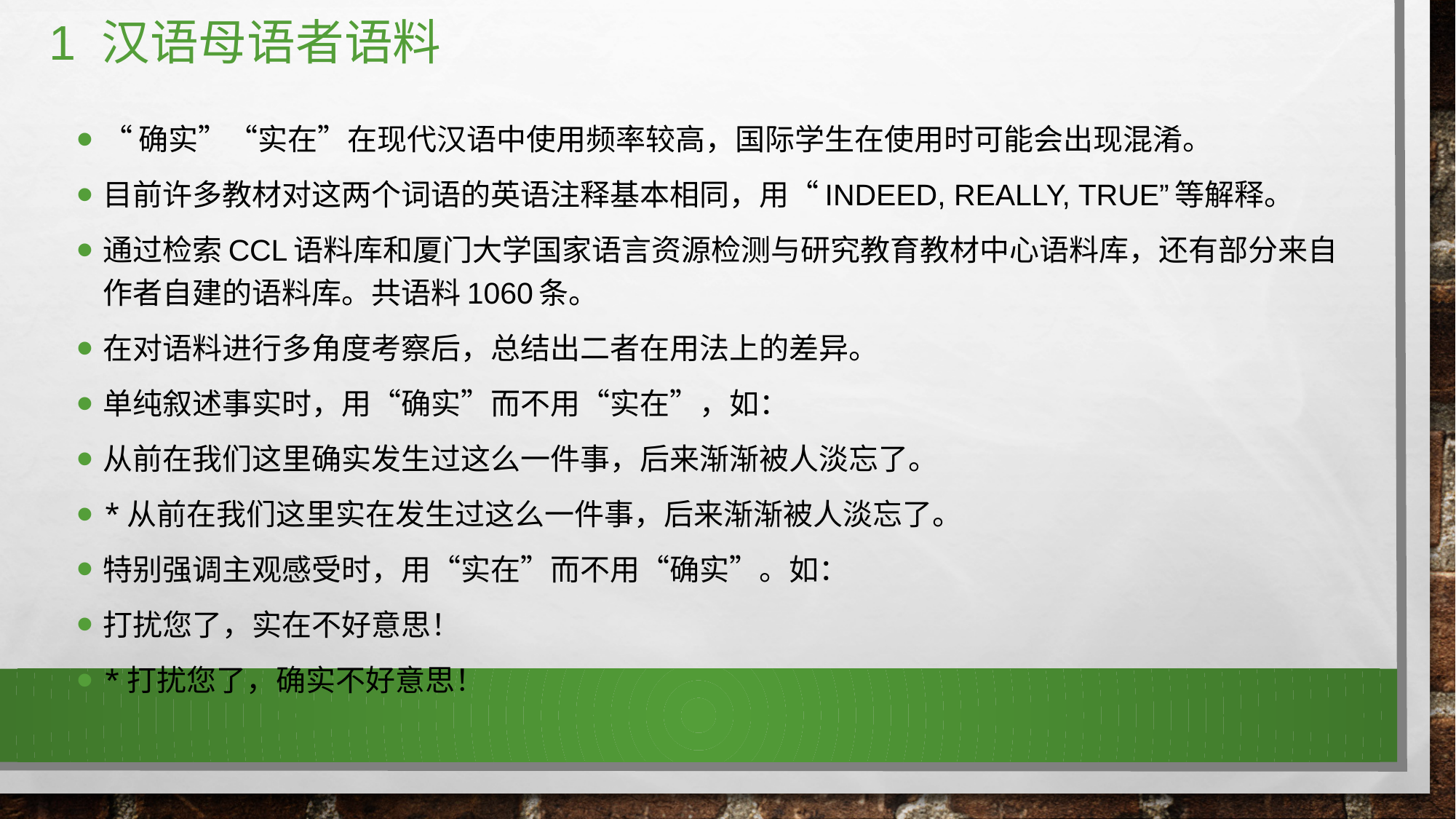

# 1 汉语母语者语料
“确实”“实在”在现代汉语中使用频率较高，国际学生在使用时可能会出现混淆。
目前许多教材对这两个词语的英语注释基本相同，用“indeed, really, true”等解释。
通过检索CCL语料库和厦门大学国家语言资源检测与研究教育教材中心语料库，还有部分来自作者自建的语料库。共语料1060条。
在对语料进行多角度考察后，总结出二者在用法上的差异。
单纯叙述事实时，用“确实”而不用“实在”，如：
从前在我们这里确实发生过这么一件事，后来渐渐被人淡忘了。
*从前在我们这里实在发生过这么一件事，后来渐渐被人淡忘了。
特别强调主观感受时，用“实在”而不用“确实”。如：
打扰您了，实在不好意思！
*打扰您了，确实不好意思！